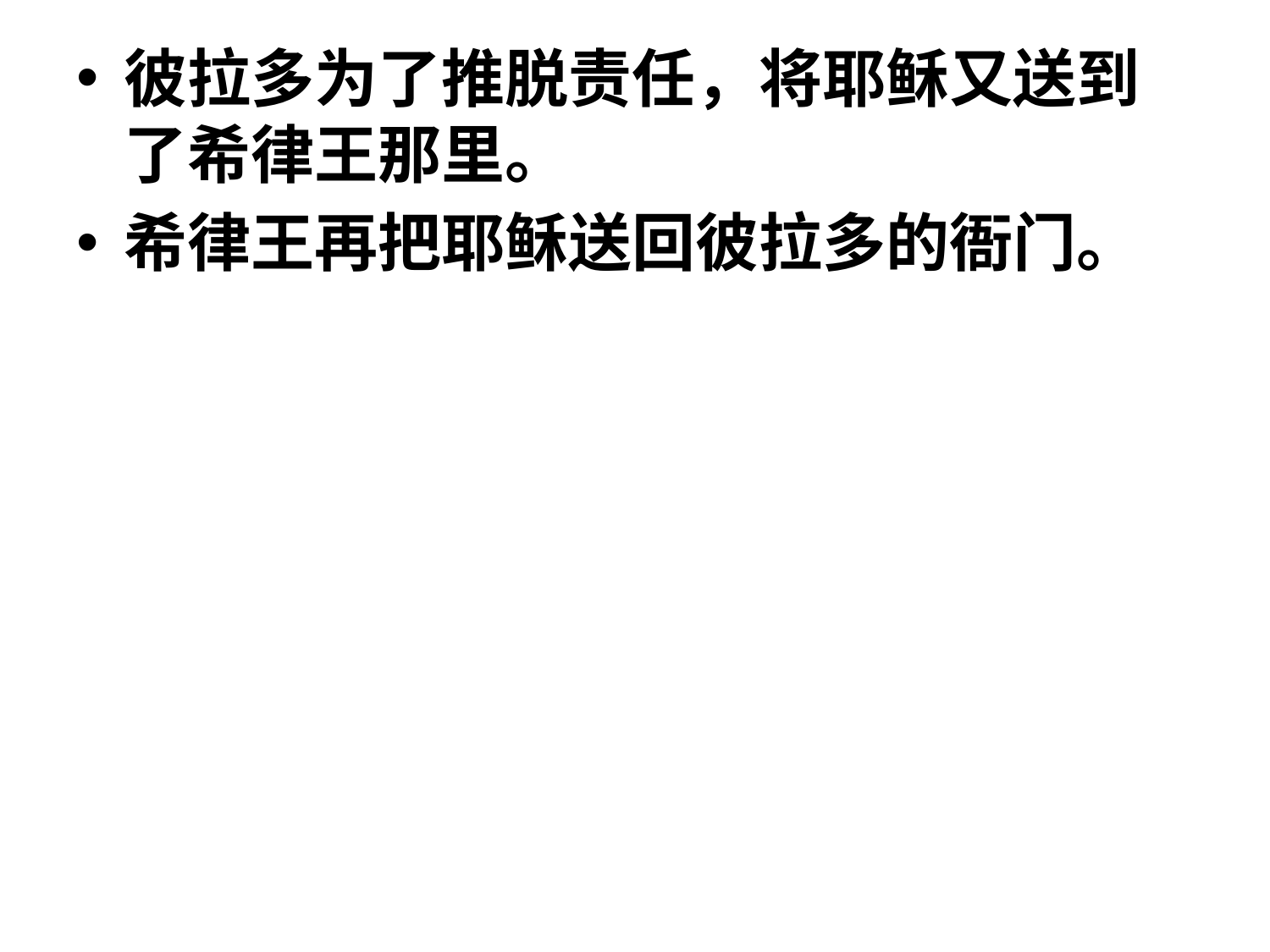

彼拉多为了推脱责任，将耶稣又送到了希律王那里。
希律王再把耶稣送回彼拉多的衙门。